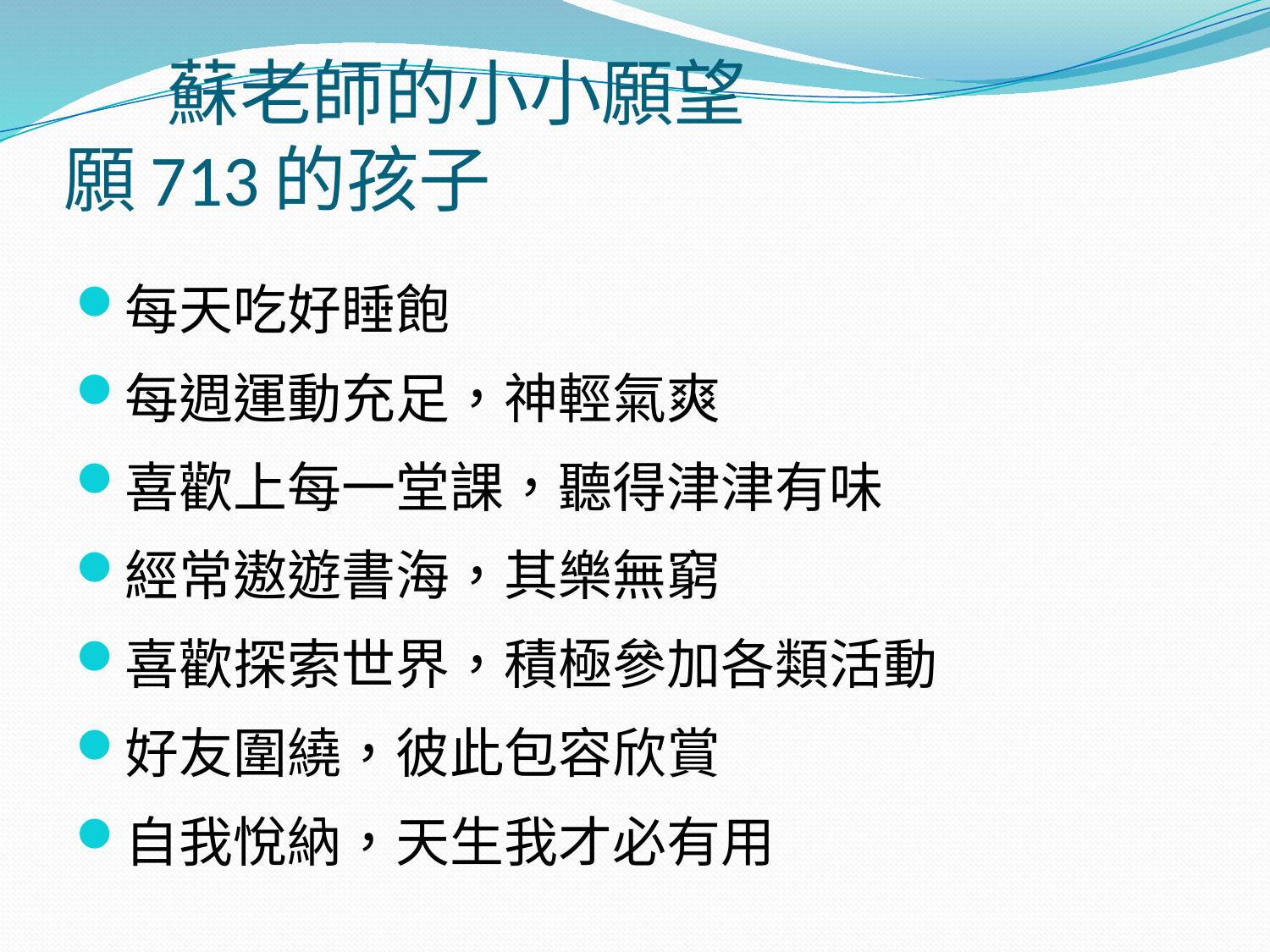

# 蘇老師的小小願望 願713的孩子
每天吃好睡飽
每週運動充足，神輕氣爽
喜歡上每一堂課，聽得津津有味
經常遨遊書海，其樂無窮
喜歡探索世界，積極參加各類活動
好友圍繞，彼此包容欣賞
自我悅納，天生我才必有用